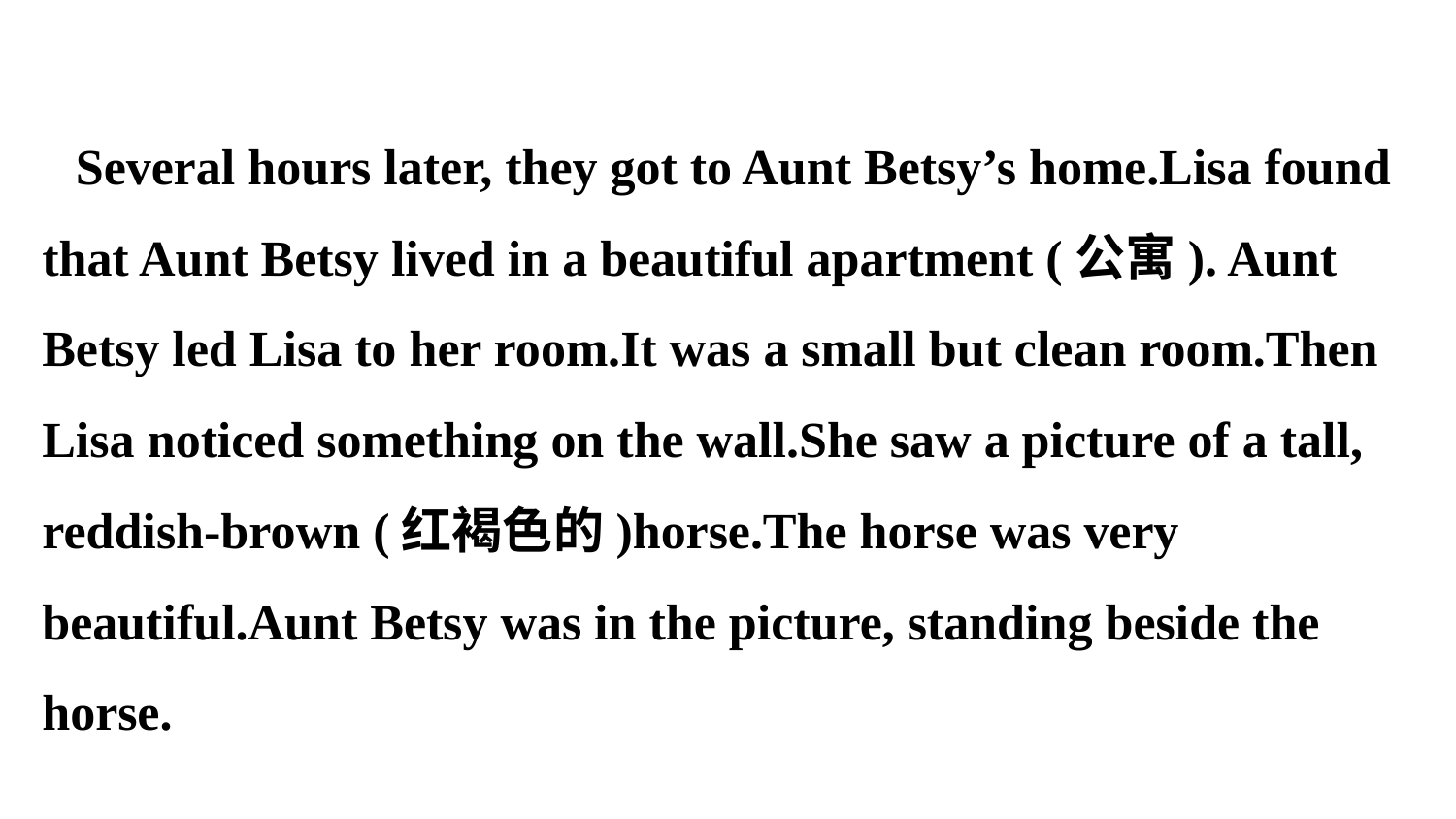

Several hours later, they got to Aunt Betsy’s home.Lisa found that Aunt Betsy lived in a beautiful apartment (公寓). Aunt Betsy led Lisa to her room.It was a small but clean room.Then Lisa noticed something on the wall.She saw a picture of a tall, reddish-brown (红褐色的)horse.The horse was very beautiful.Aunt Betsy was in the picture, standing beside the horse.